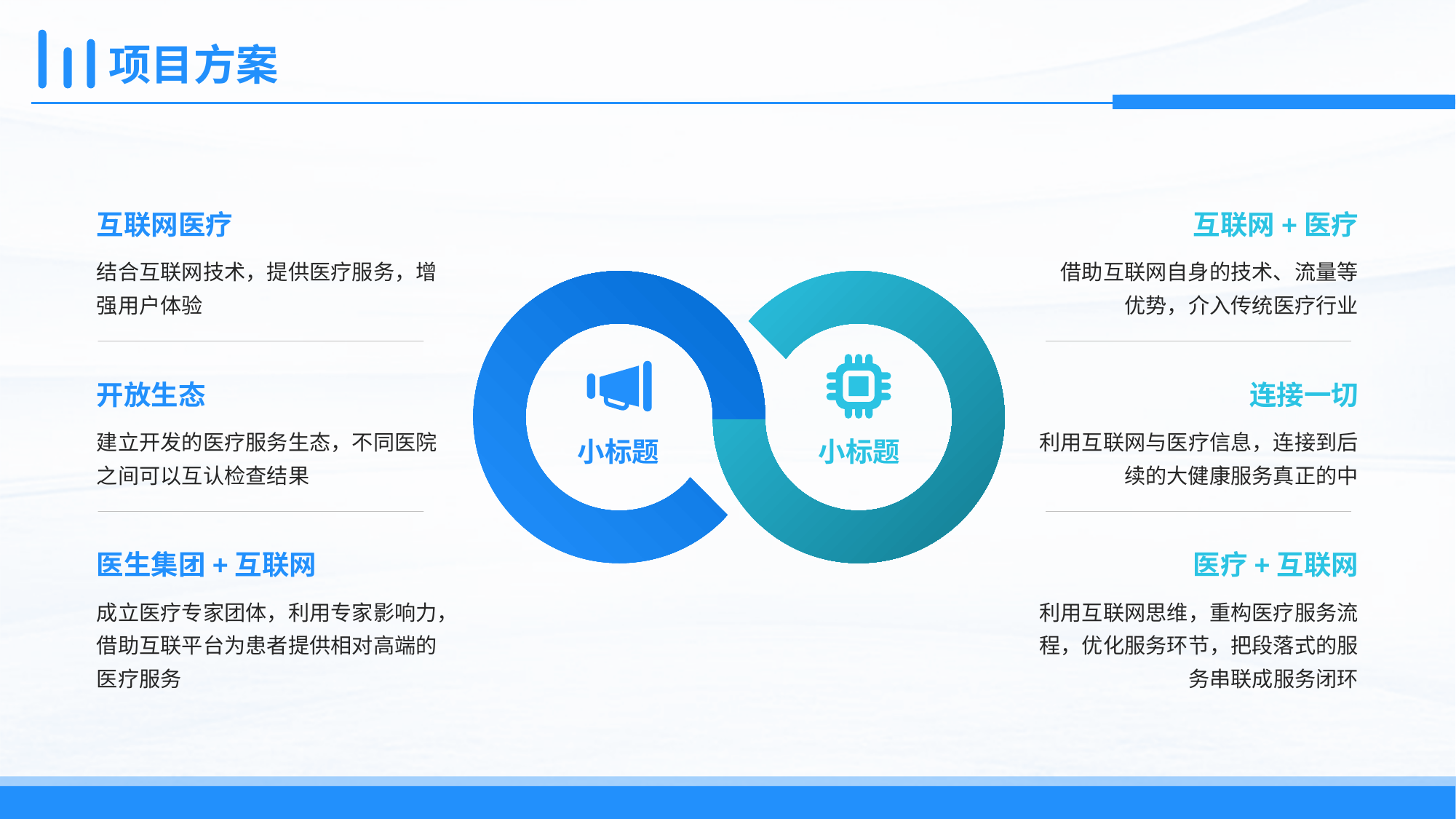

# 项目方案

互联网医疗
互联网+医疗
结合互联网技术，提供医疗服务，增强用户体验
借助互联网自身的技术、流量等优势，介入传统医疗行业

小标题
小标题
开放生态
连接一切
建立开发的医疗服务生态，不同医院之间可以互认检查结果
利用互联网与医疗信息，连接到后续的大健康服务真正的中
医生集团+互联网
医疗+互联网
成立医疗专家团体，利用专家影响力，借助互联平台为患者提供相对高端的医疗服务
利用互联网思维，重构医疗服务流程，优化服务环节，把段落式的服务串联成服务闭环